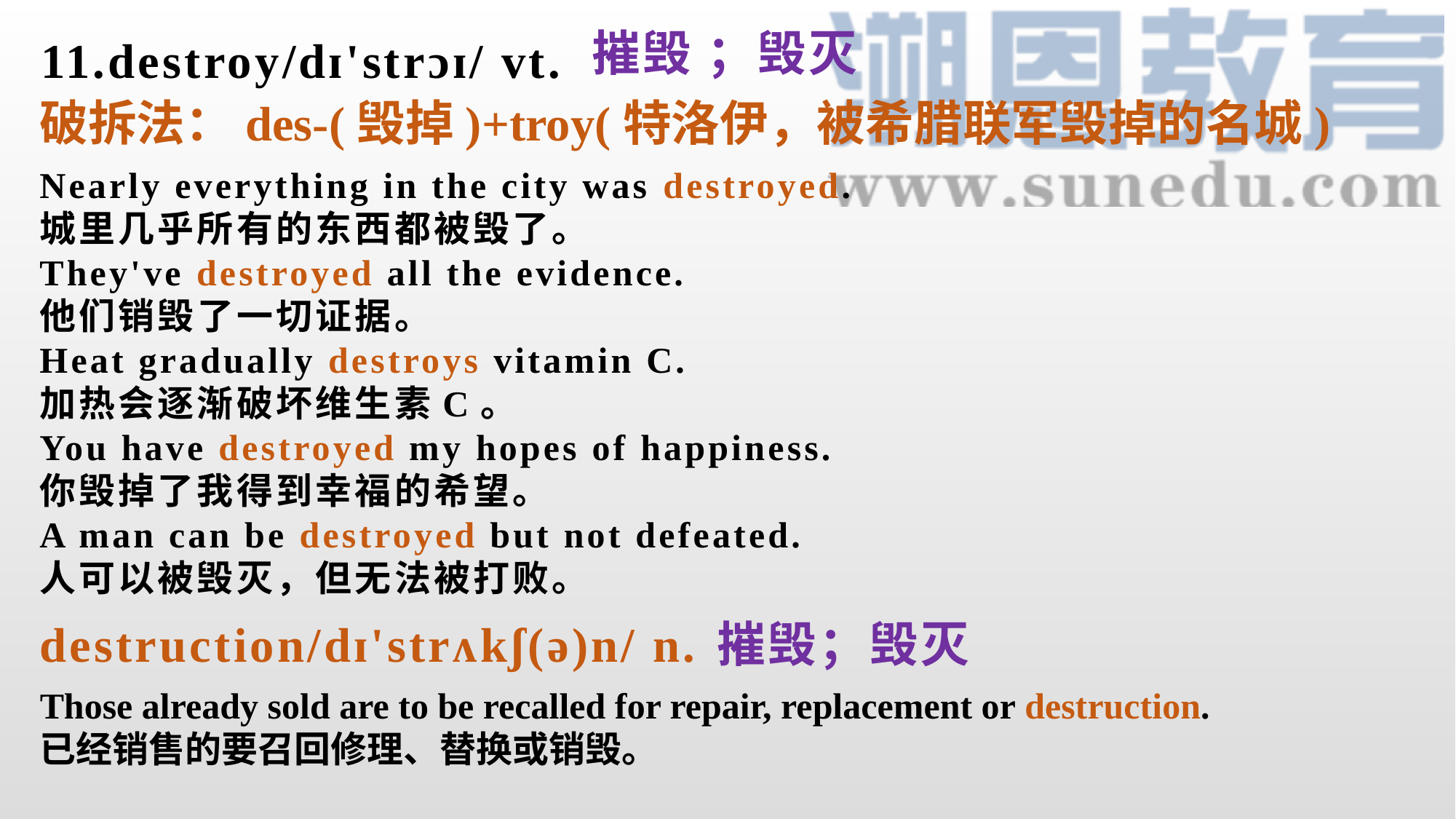

摧毁 ；毁灭
11.destroy/dɪ'strɔɪ/ vt.
破拆法：des-(毁掉)+troy(特洛伊，被希腊联军毁掉的名城)
Nearly everything in the city was destroyed.
城里几乎所有的东西都被毁了。
They've destroyed all the evidence.
他们销毁了一切证据。
Heat gradually destroys vitamin C.
加热会逐渐破坏维生素C。
You have destroyed my hopes of happiness.
你毁掉了我得到幸福的希望。
A man can be destroyed but not defeated.
人可以被毁灭，但无法被打败。
destruction/dɪ'strʌkʃ(ə)n/ n.
  摧毁；毁灭
Those already sold are to be recalled for repair, replacement or destruction.
已经销售的要召回修理、替换或销毁。